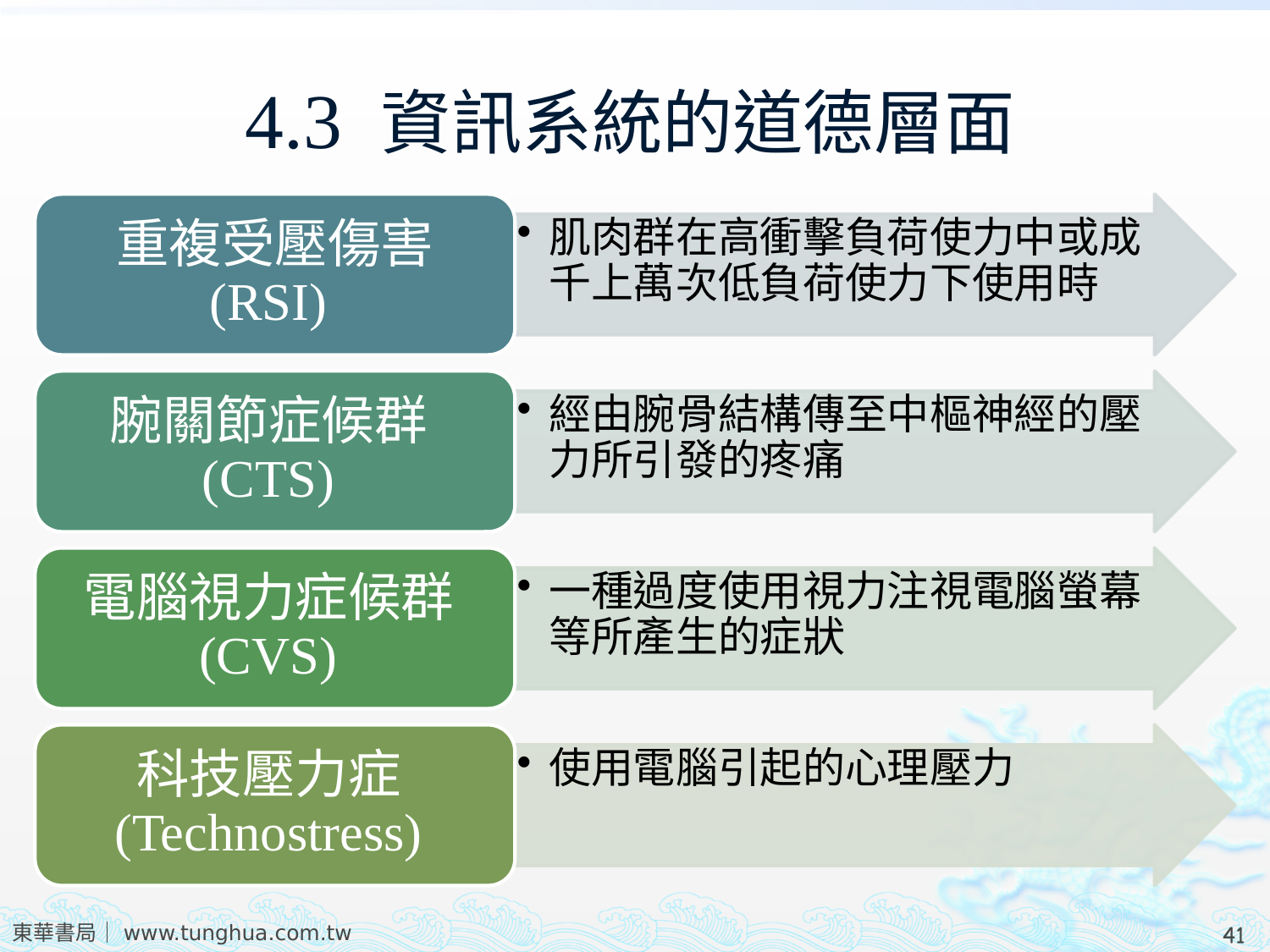

# 4.3 資訊系統的道德層面
肌肉群在高衝擊負荷使力中或成千上萬次低負荷使力下使用時
重複受壓傷害 (RSI)
經由腕骨結構傳至中樞神經的壓力所引發的疼痛
腕關節症候群(CTS)
一種過度使用視力注視電腦螢幕等所產生的症狀
電腦視力症候群(CVS)
使用電腦引起的心理壓力
科技壓力症(Technostress)